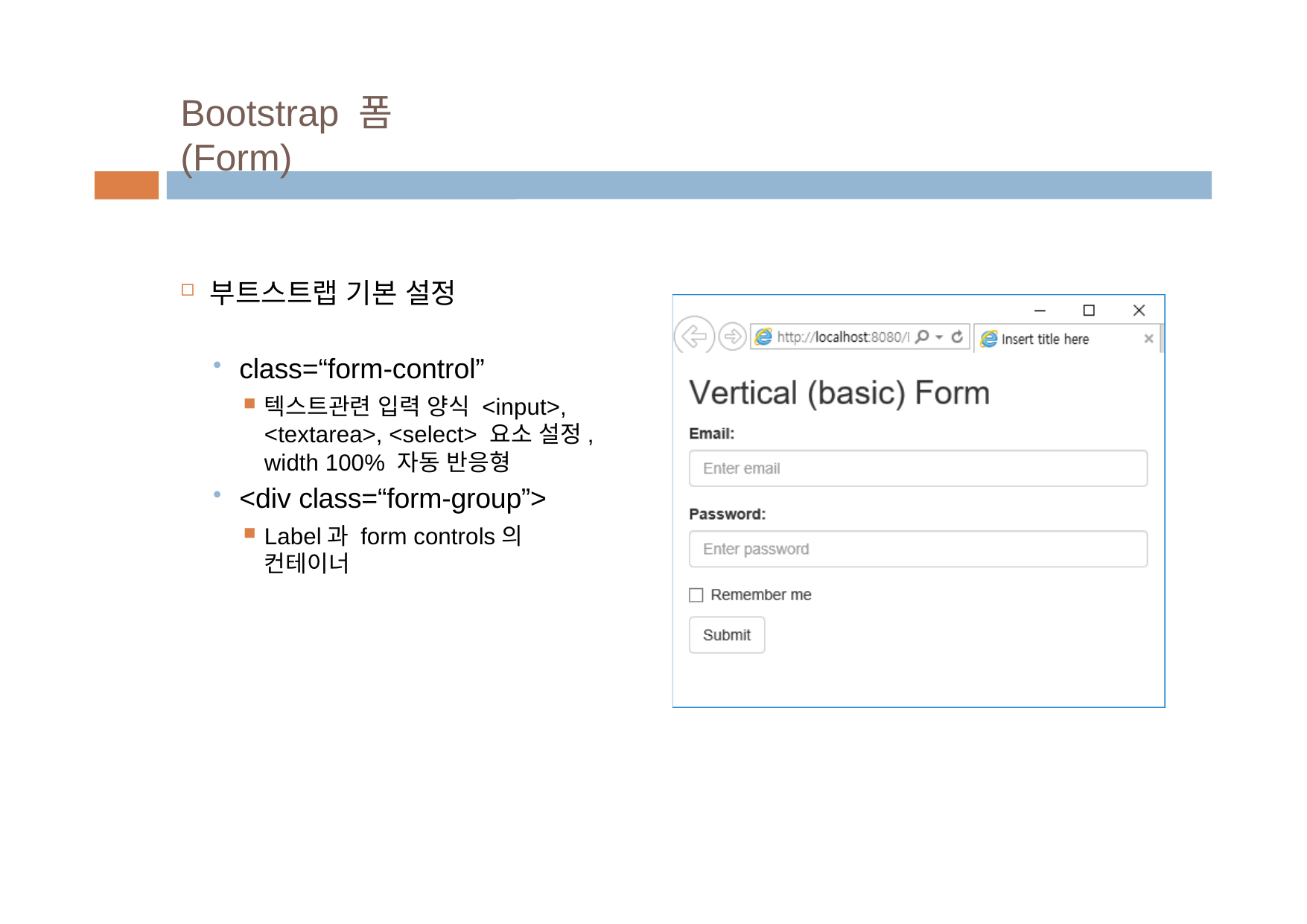

# Bootstrap 폼(Form)
부트스트랩 기본 설정

class=“form-control”
텍스트관련 입력 양식 <input>,
<textarea>, <select> 요소 설정,  width 100% 자동 반응형
<div class=“form-group”>
Label과 form controls의 컨테이너